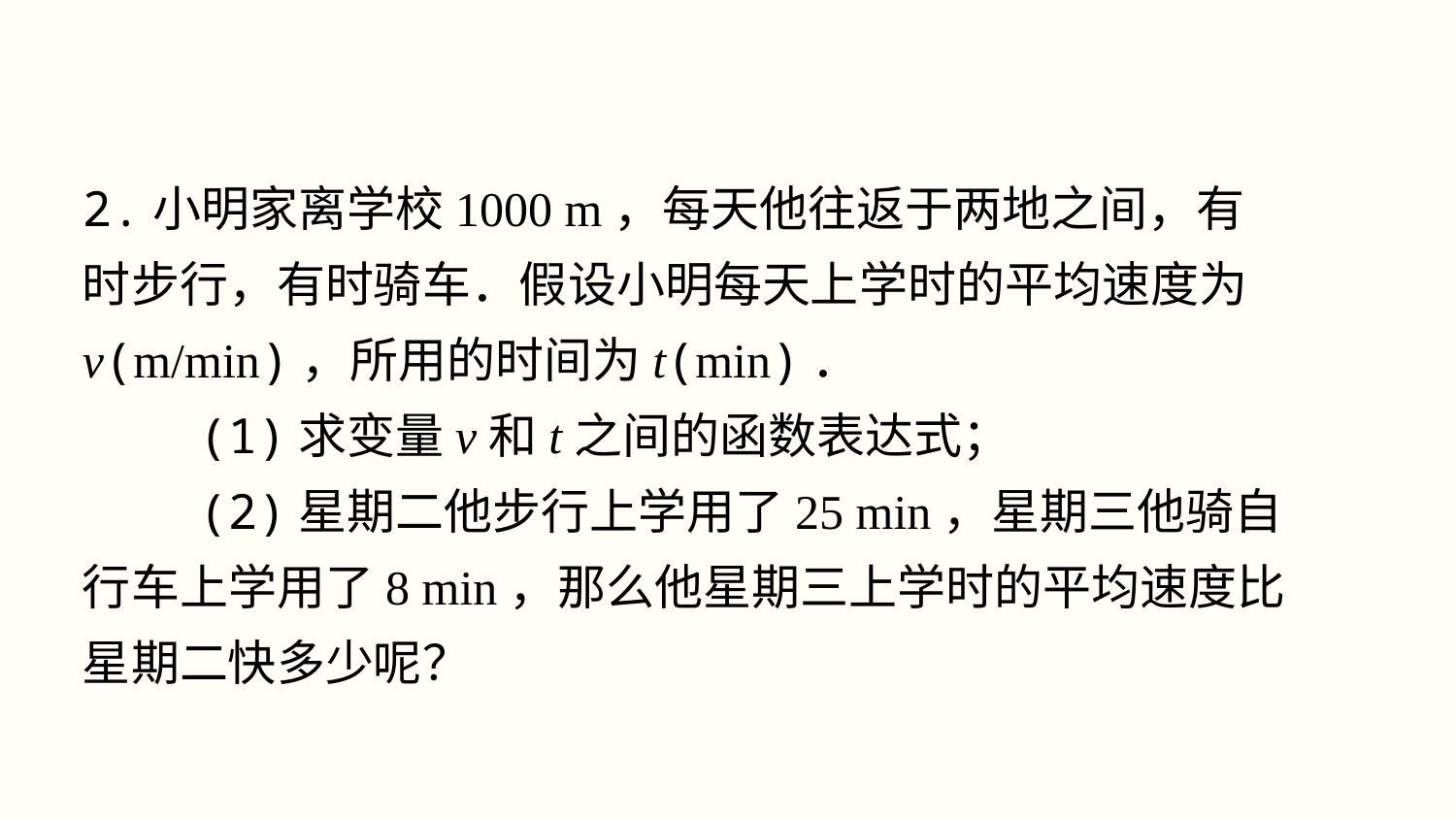

2.小明家离学校1000 m，每天他往返于两地之间，有时步行，有时骑车．假设小明每天上学时的平均速度为v(m/min)，所用的时间为t(min)．
    (1)求变量v和t之间的函数表达式；
    (2)星期二他步行上学用了25 min，星期三他骑自行车上学用了8 min，那么他星期三上学时的平均速度比星期二快多少呢？